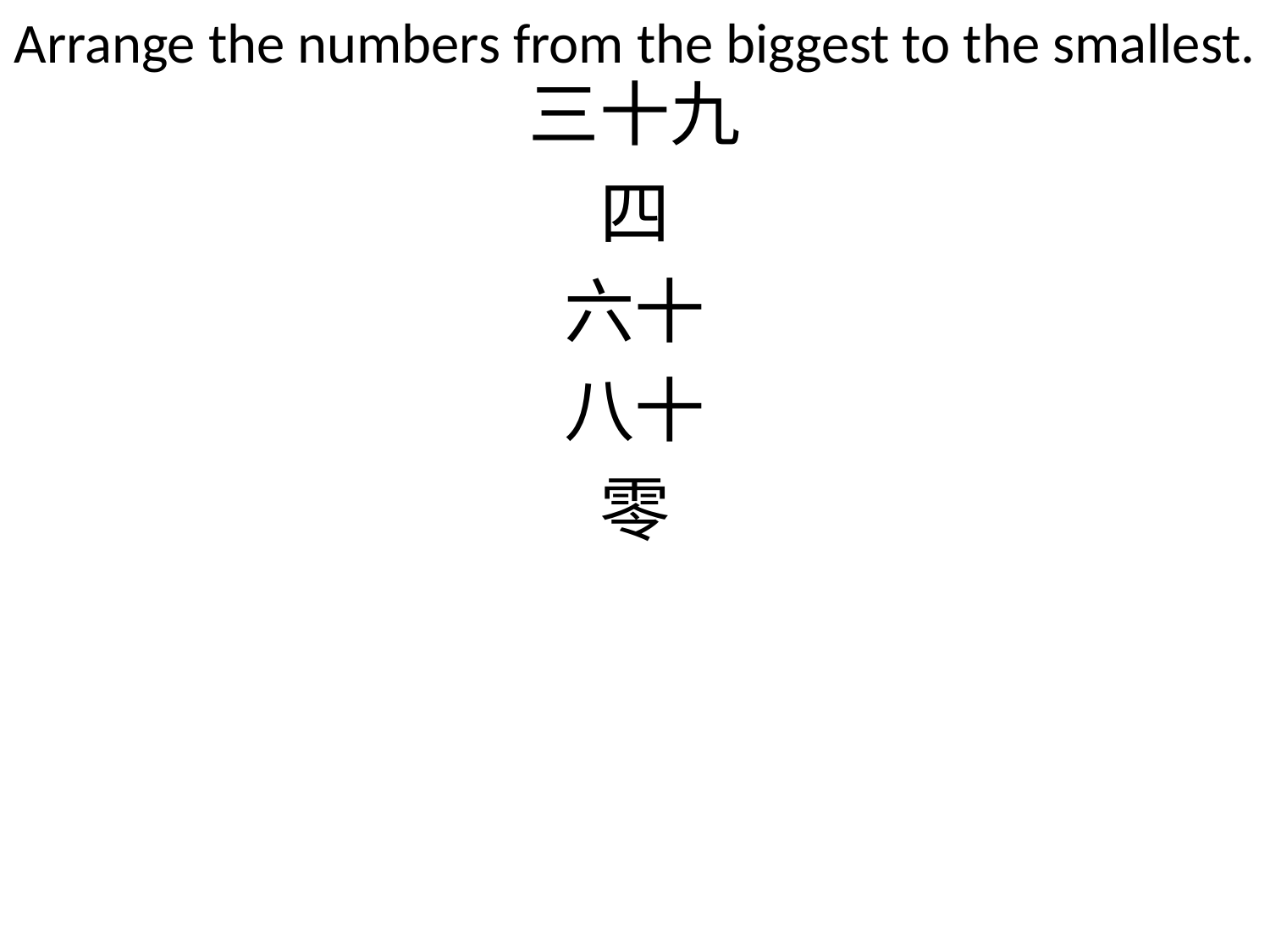

Arrange the numbers from the biggest to the smallest.
三十九
四
六十
八十
零